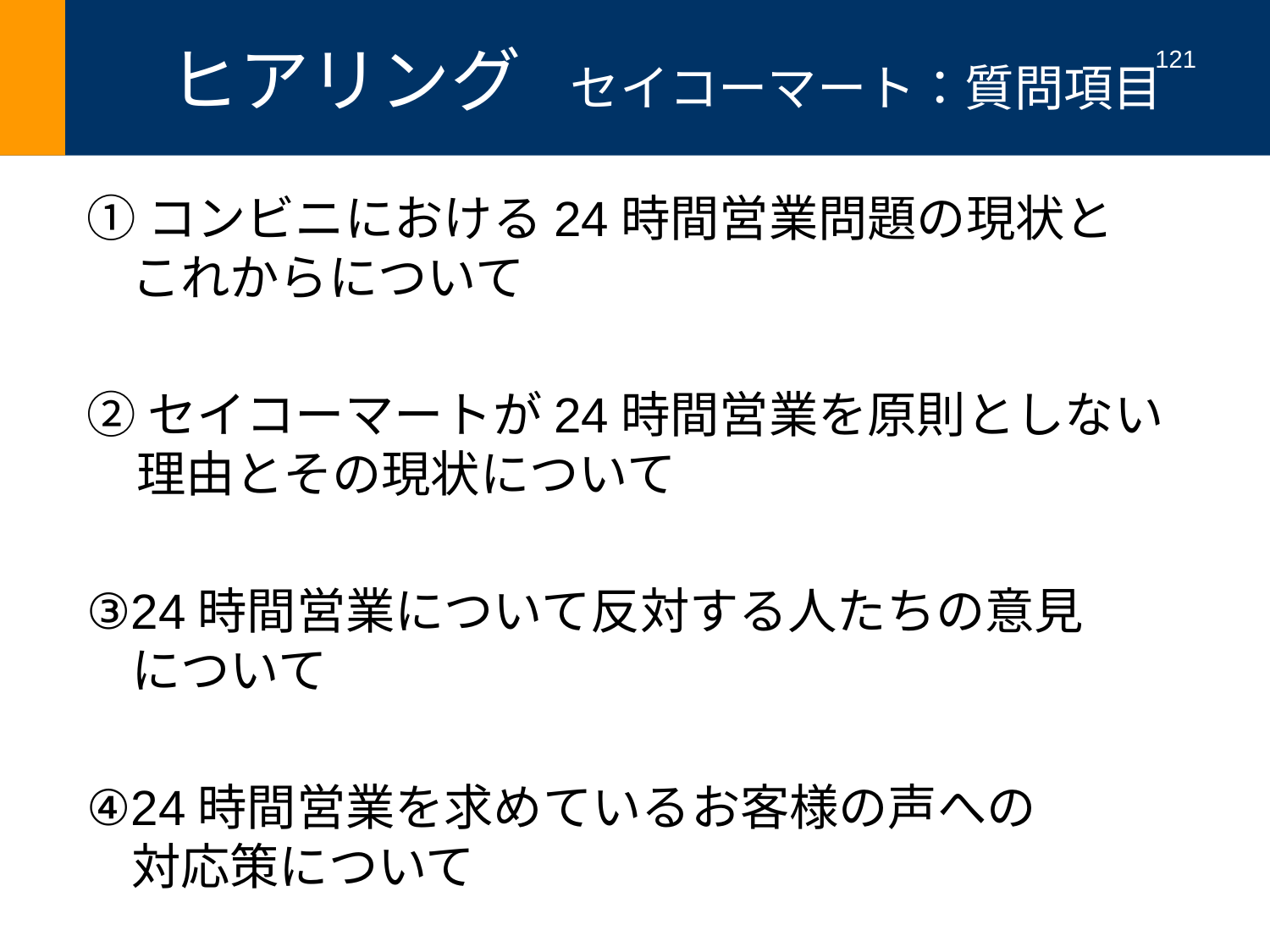

ヒアリング　セイコーマート：質問項目
121
①コンビニにおける24時間営業問題の現状と
   これからについて
②セイコーマートが24時間営業を原則としない理由とその現状について
③24時間営業について反対する人たちの意見
   について
④24時間営業を求めているお客様の声への
   対応策について